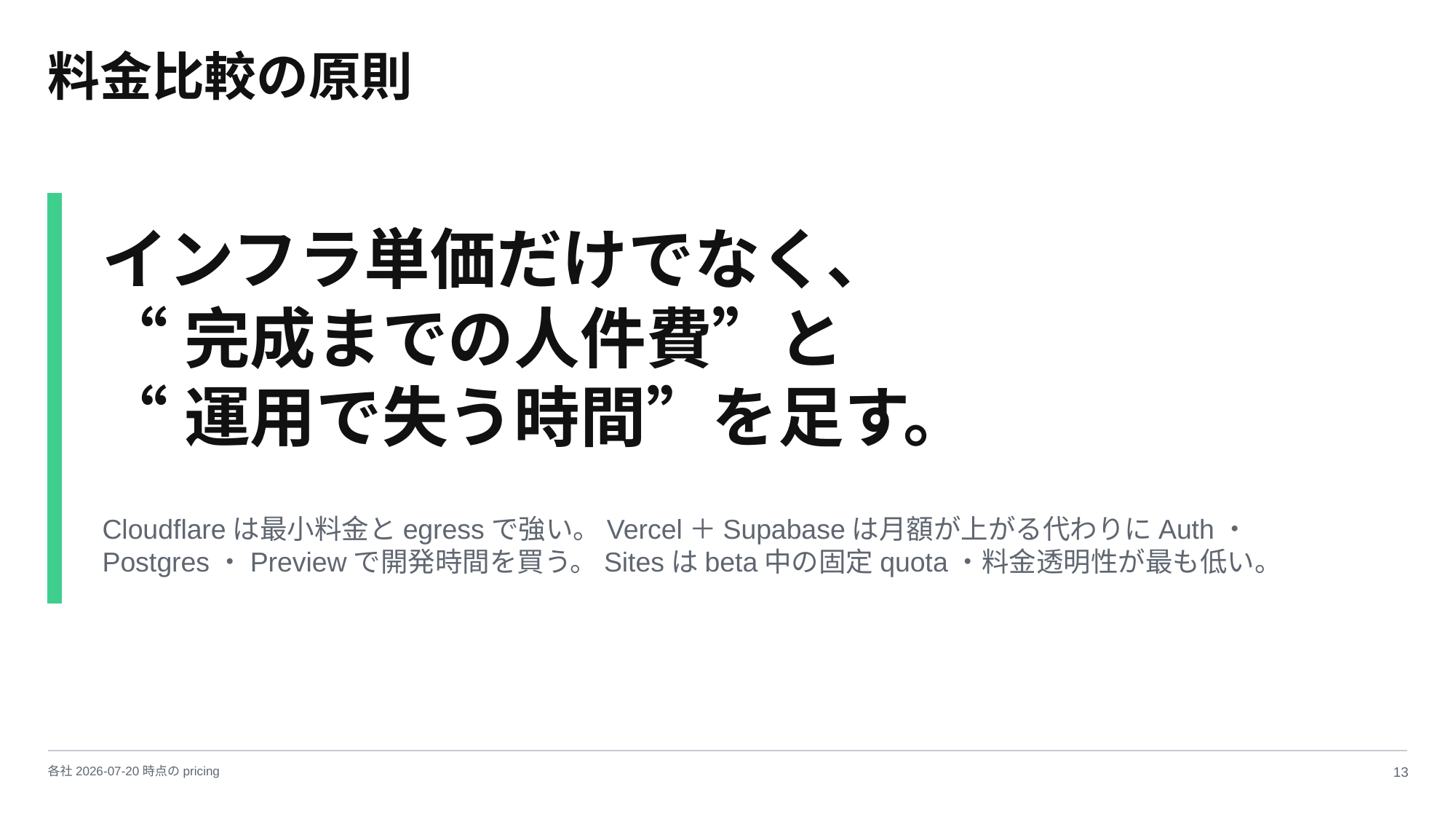

料金比較の原則
インフラ単価だけでなく、
“完成までの人件費”と
“運用で失う時間”を足す。

Cloudflareは最小料金とegressで強い。Vercel＋Supabaseは月額が上がる代わりにAuth・Postgres・Previewで開発時間を買う。Sitesはbeta中の固定quota・料金透明性が最も低い。
各社2026-07-20時点のpricing
13